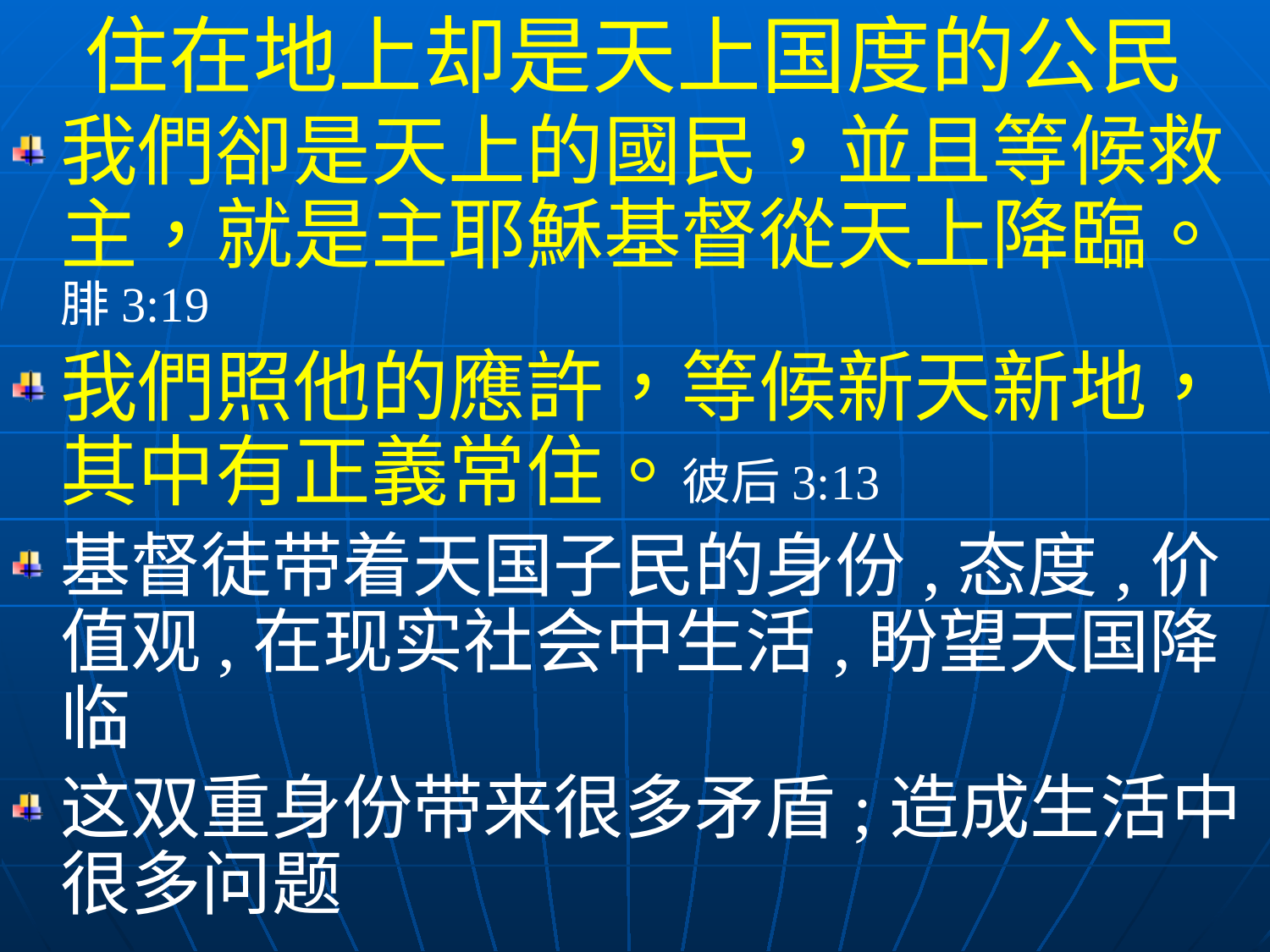

住在地上却是天上国度的公民
我們卻是天上的國民，並且等候救主，就是主耶穌基督從天上降臨。腓3:19
我們照他的應許，等候新天新地，其中有正義常住。彼后3:13
基督徒带着天国子民的身份,态度,价值观,在现实社会中生活,盼望天国降临
这双重身份带来很多矛盾;造成生活中很多问题